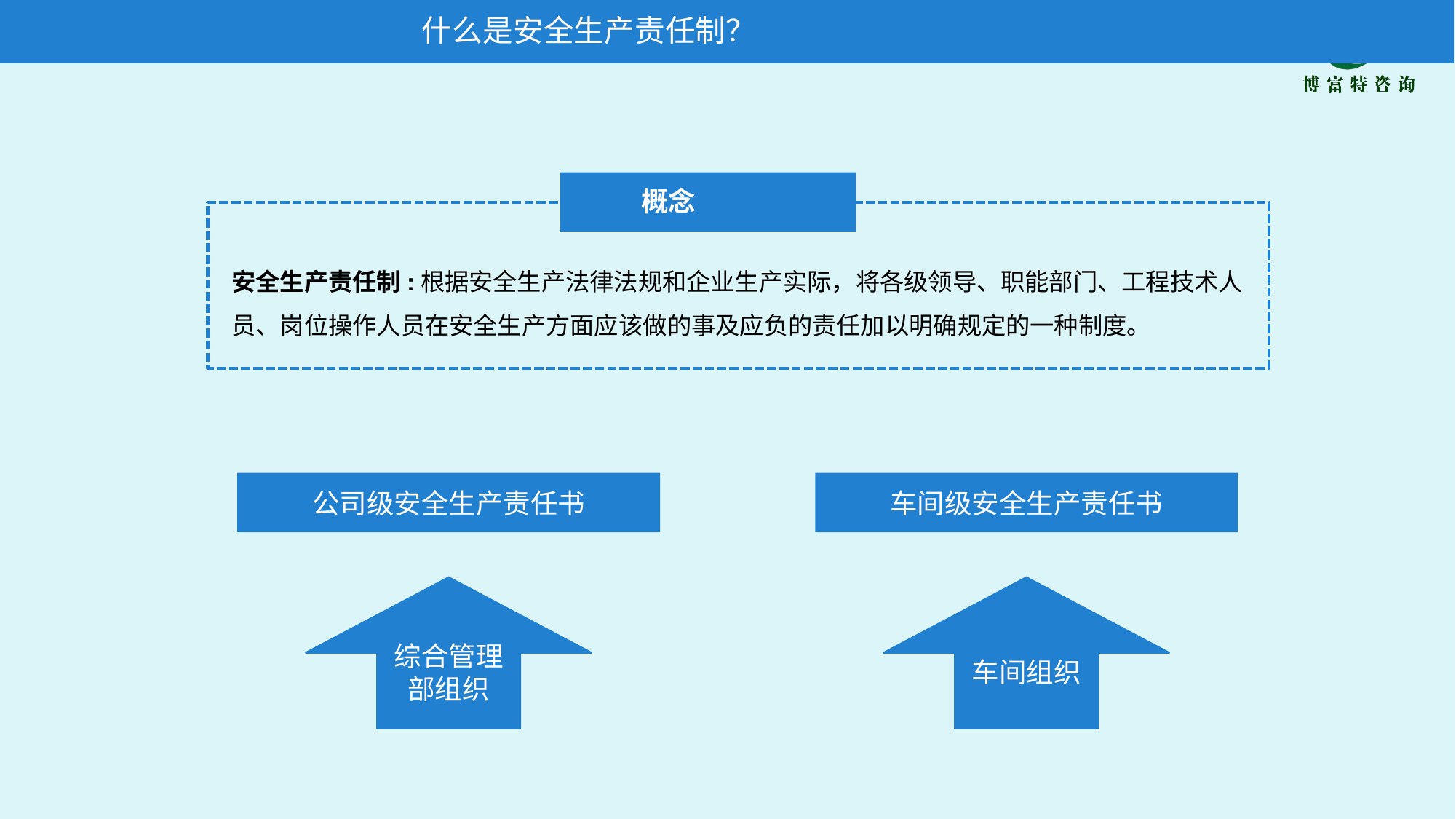

什么是安全生产责任制？

概念

安全生产责任制:根据安全生产法律法规和企业生产实际，将各级领导、职能部门、工程技术人员、岗位操作人员在安全生产方面应该做的事及应负的责任加以明确规定的一种制度。
车间级安全生产责任书
公司级安全生产责任书
车间组织
综合管理部组织